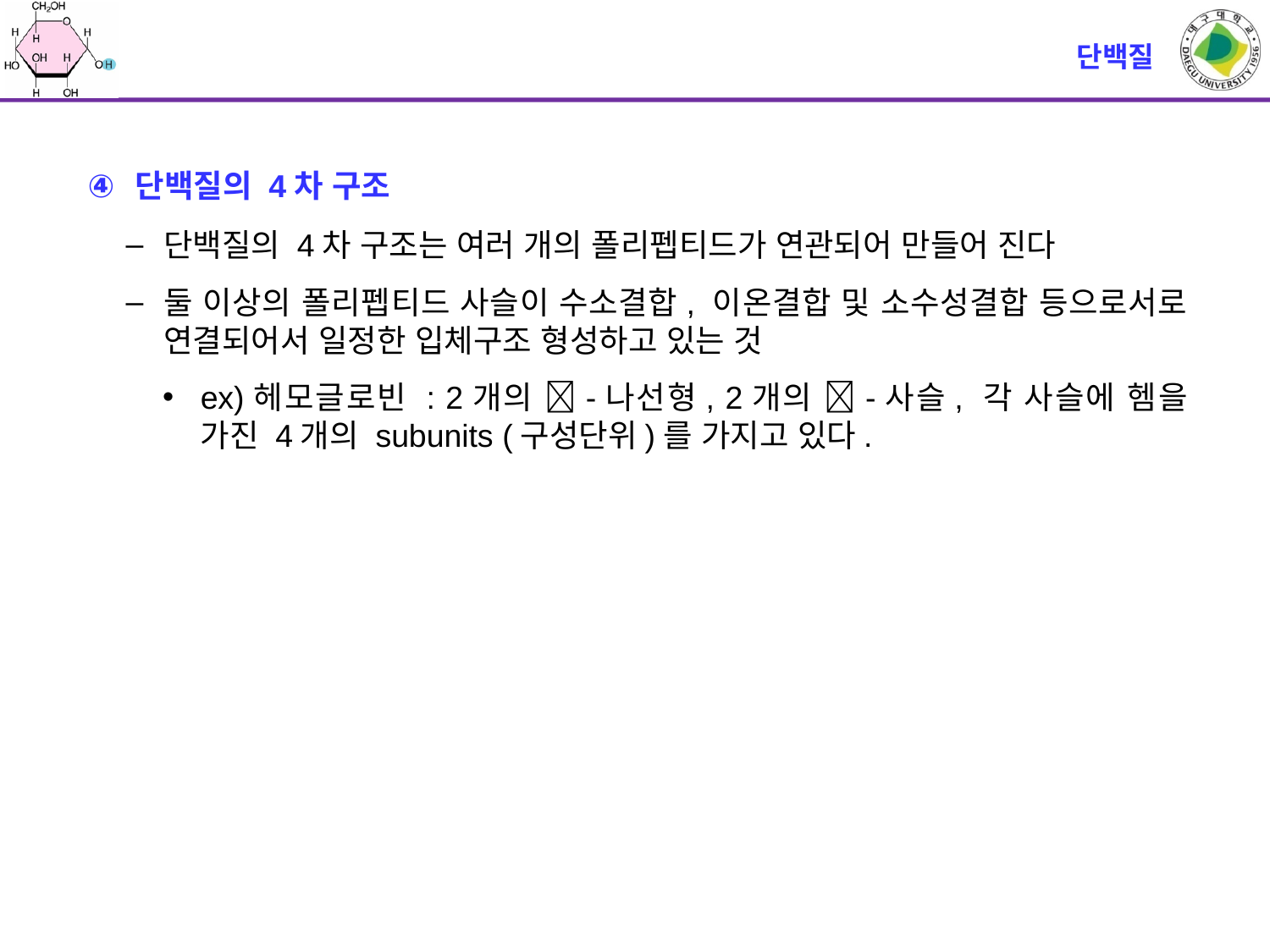

# 단백질
단백질의 4차 구조
단백질의 4차 구조는 여러 개의 폴리펩티드가 연관되어 만들어 진다
둘 이상의 폴리펩티드 사슬이 수소결합, 이온결합 및 소수성결합 등으로서로 연결되어서 일정한 입체구조 형성하고 있는 것
ex)헤모글로빈 : 2개의 α-나선형, 2개의 β-사슬, 각 사슬에 헴을 가진 4개의 subunits (구성단위)를 가지고 있다.